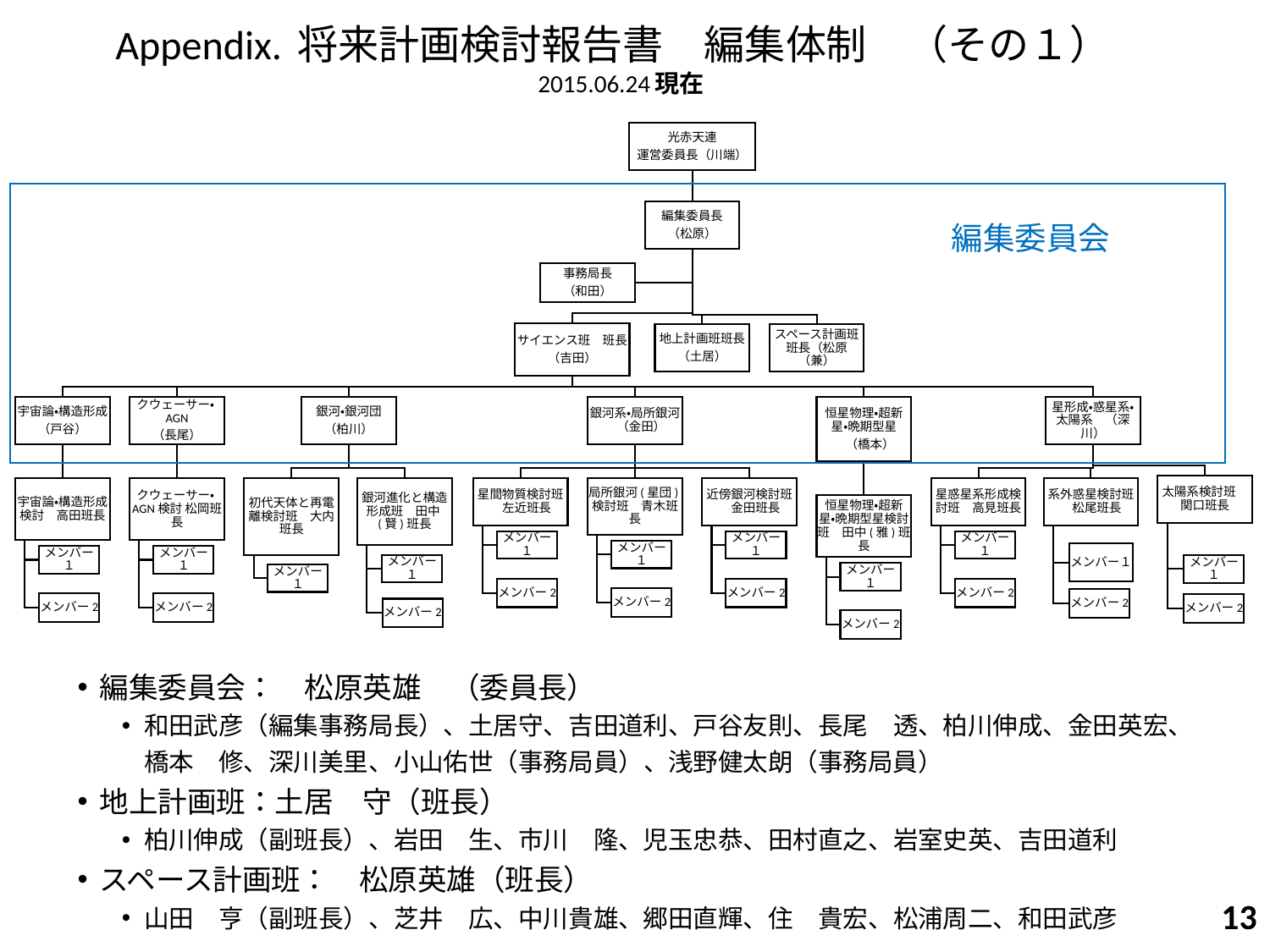

# Appendix. 将来計画検討報告書　編集体制　（その１）　 2015.06.24現在
光赤天連
運営委員長（川端）
編集委員長
（松原）
サイエンス班　班長
（吉田）
宇宙論・構造形成
（戸谷）
宇宙論・構造形成検討　高田班長
メンバー１
メンバー2
クウェーサー・AGN
（長尾）
クウェーサー・AGN検討 松岡班長
メンバー１
メンバー2
銀河・銀河団
（柏川）
初代天体と再電離検討班　大内班長
メンバー１
銀河進化と構造形成班　田中(賢)班長
メンバー１
メンバー2
銀河系・局所銀河　（金田）
星間物質検討班　左近班長
メンバー１
メンバー2
局所銀河(星団)検討班　青木班長
メンバー１
メンバー2
近傍銀河検討班　金田班長
メンバー１
メンバー2
恒星物理・超新星・晩期型星
　（橋本）
恒星物理・超新星・晩期型星検討班　田中(雅)班長
メンバー１
メンバー2
星形成・惑星系・太陽系　（深川）
星惑星系形成検討班　高見班長
メンバー１
メンバー2
系外惑星検討班　松尾班長
メンバー１
メンバー2
太陽系検討班　関口班長
メンバー１
メンバー2
地上計画班班長
（土居）
スペース計画班班長（松原（兼）
事務局長
（和田）

編集委員会
編集委員会：　松原英雄　（委員長）
和田武彦（編集事務局長）、土居守、吉田道利、戸谷友則、長尾　透、柏川伸成、金田英宏、 橋本　修、深川美里、小山佑世（事務局員）、浅野健太朗（事務局員）
地上計画班：土居　守（班長）
柏川伸成（副班長）、岩田　生、市川　隆、児玉忠恭、田村直之、岩室史英、吉田道利
スペース計画班：　松原英雄（班長）
山田　亨（副班長）、芝井　広、中川貴雄、郷田直輝、住　貴宏、松浦周二、和田武彦
13